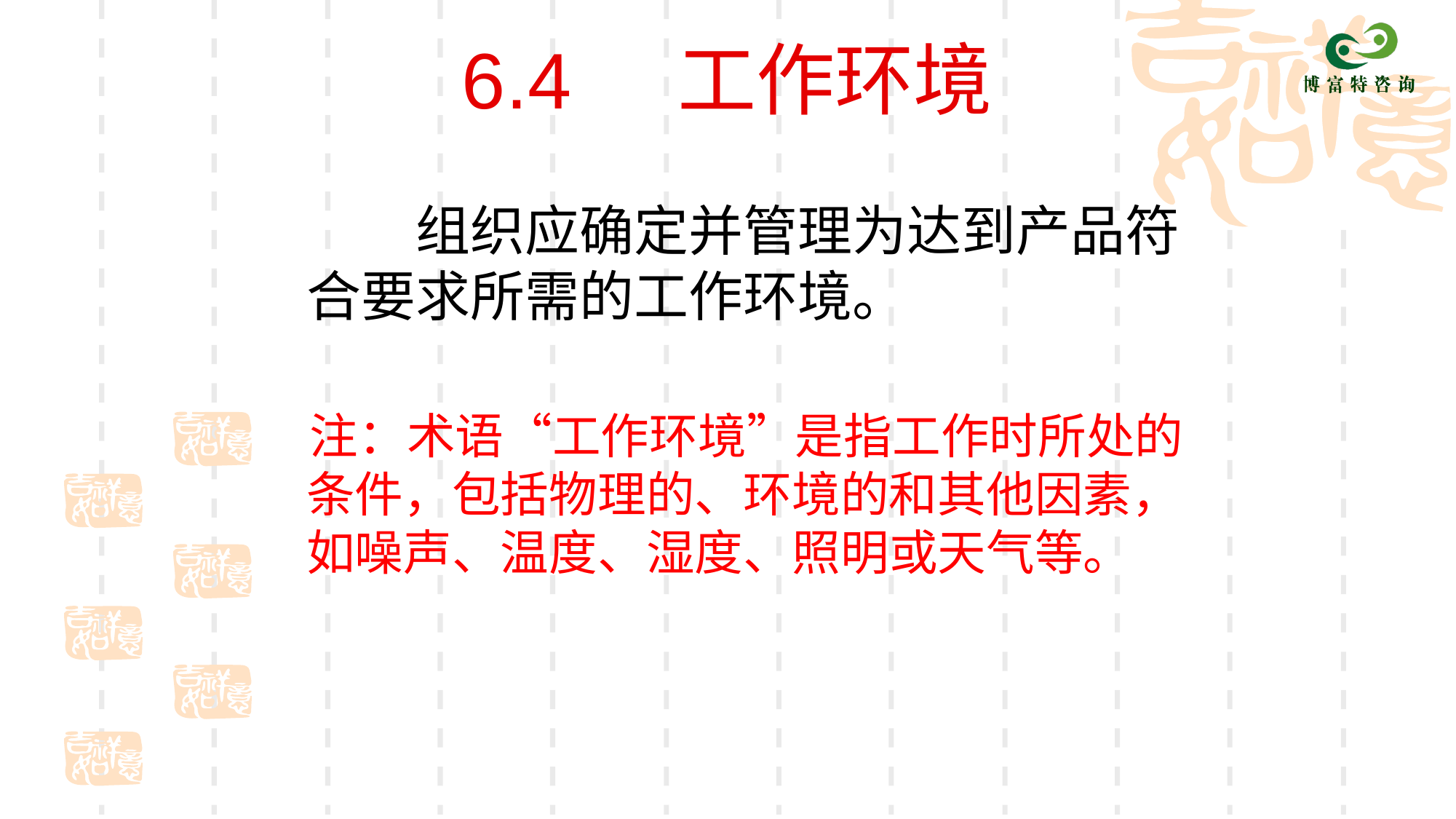

# 6.4    工作环境
		组织应确定并管理为达到产品符合要求所需的工作环境。

   注：术语“工作环境”是指工作时所处的条件，包括物理的、环境的和其他因素，如噪声、温度、湿度、照明或天气等。